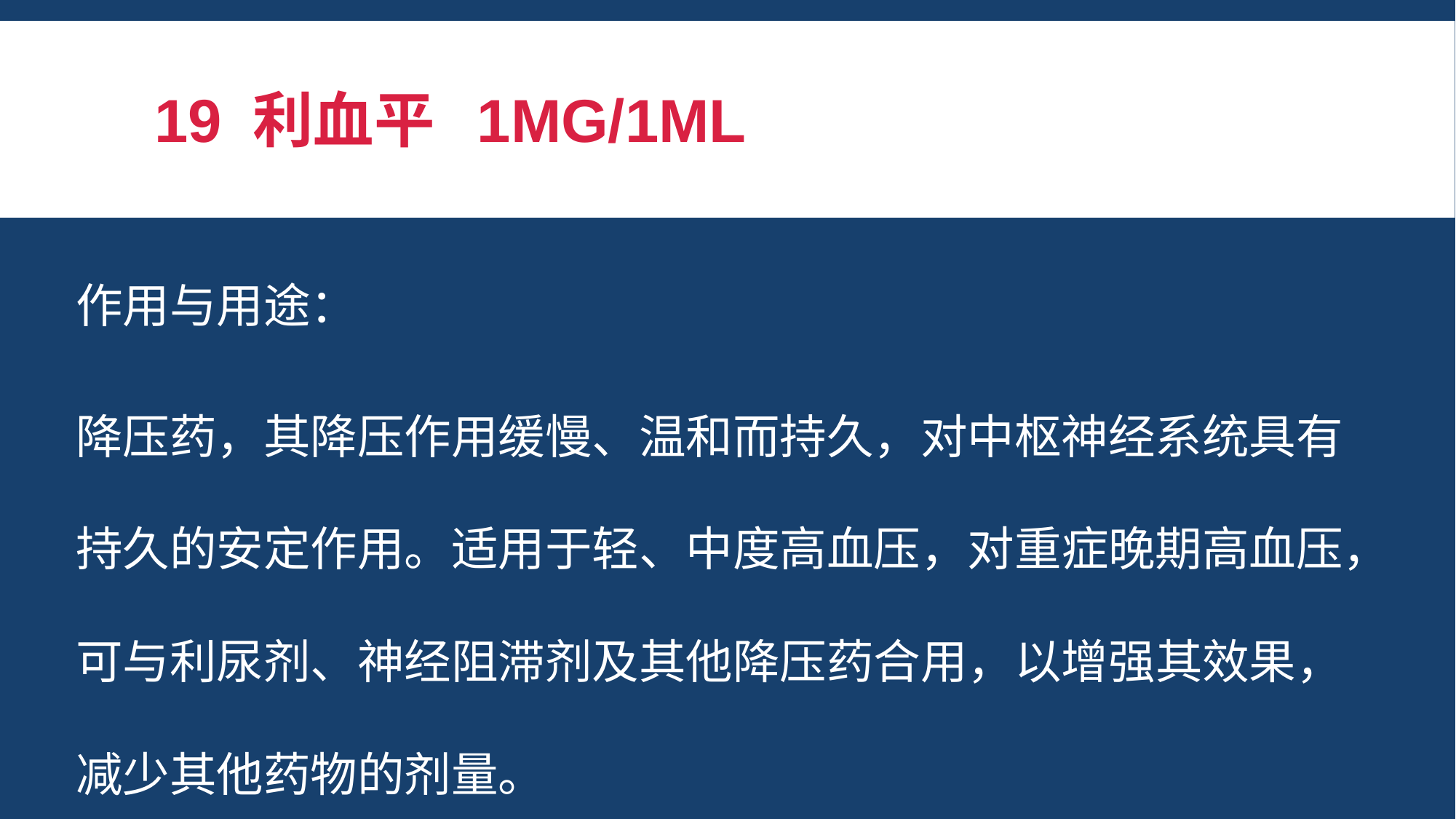

# 19 利血平  1mg/1ml
作用与用途：
降压药，其降压作用缓慢、温和而持久，对中枢神经系统具有持久的安定作用。适用于轻、中度高血压，对重症晚期高血压，可与利尿剂、神经阻滞剂及其他降压药合用，以增强其效果，减少其他药物的剂量。